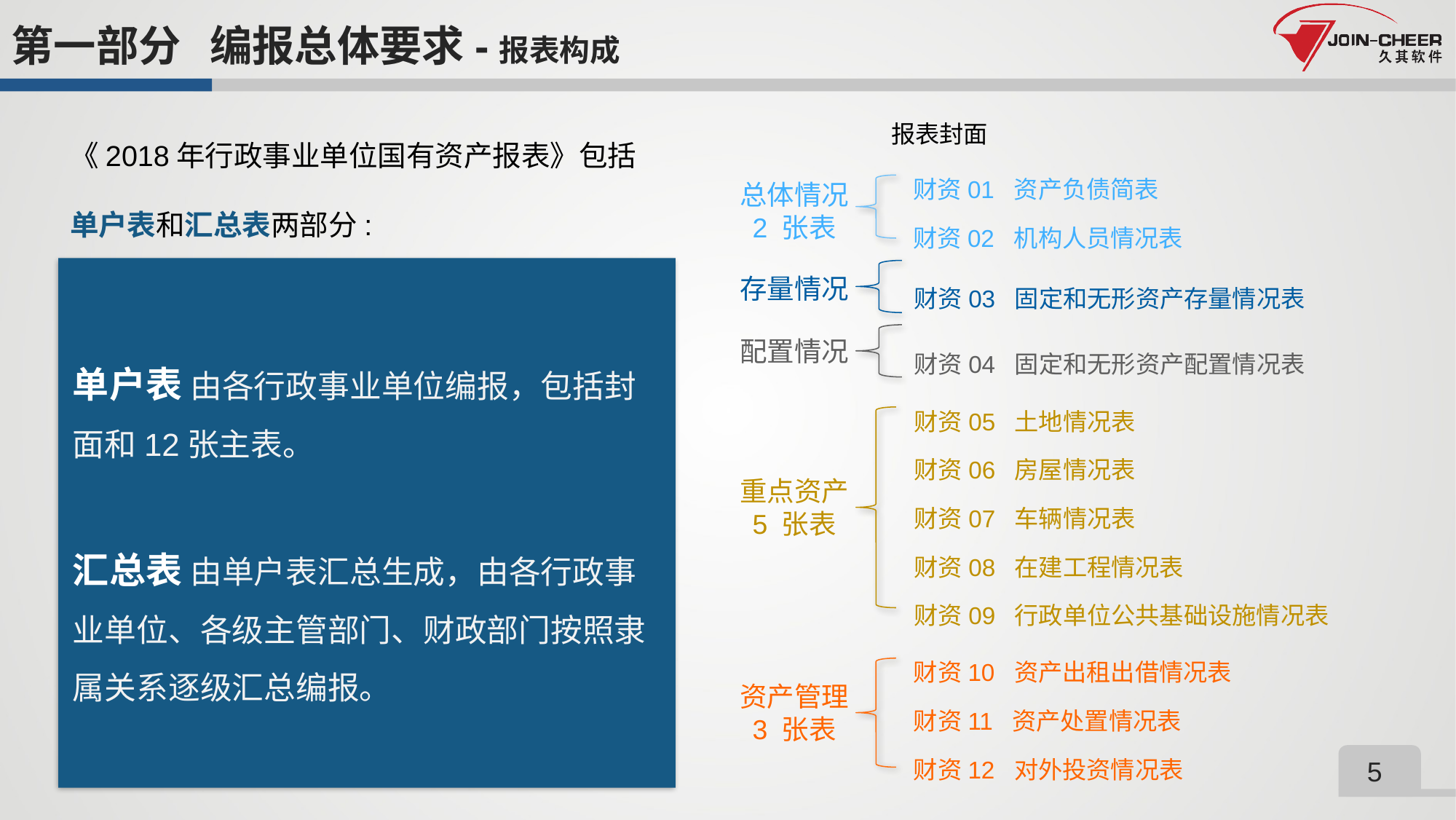

第一部分   编报总体要求-报表构成
报表封面
《2018年行政事业单位国有资产报表》包括单户表和汇总表两部分:
财资01  资产负债简表
财资02  机构人员情况表
总体情况
2 张表

财资03  固定和无形资产存量情况表
单户表 由各行政事业单位编报，包括封面和12张主表。

汇总表 由单户表汇总生成，由各行政事业单位、各级主管部门、财政部门按照隶属关系逐级汇总编报。

存量情况
财资04  固定和无形资产配置情况表

配置情况
财资05  土地情况表
财资06  房屋情况表
财资07  车辆情况表
财资08  在建工程情况表
财资09  行政单位公共基础设施情况表

重点资产
5 张表
财资10  资产出租出借情况表
财资11  资产处置情况表
财资12  对外投资情况表

资产管理
3 张表